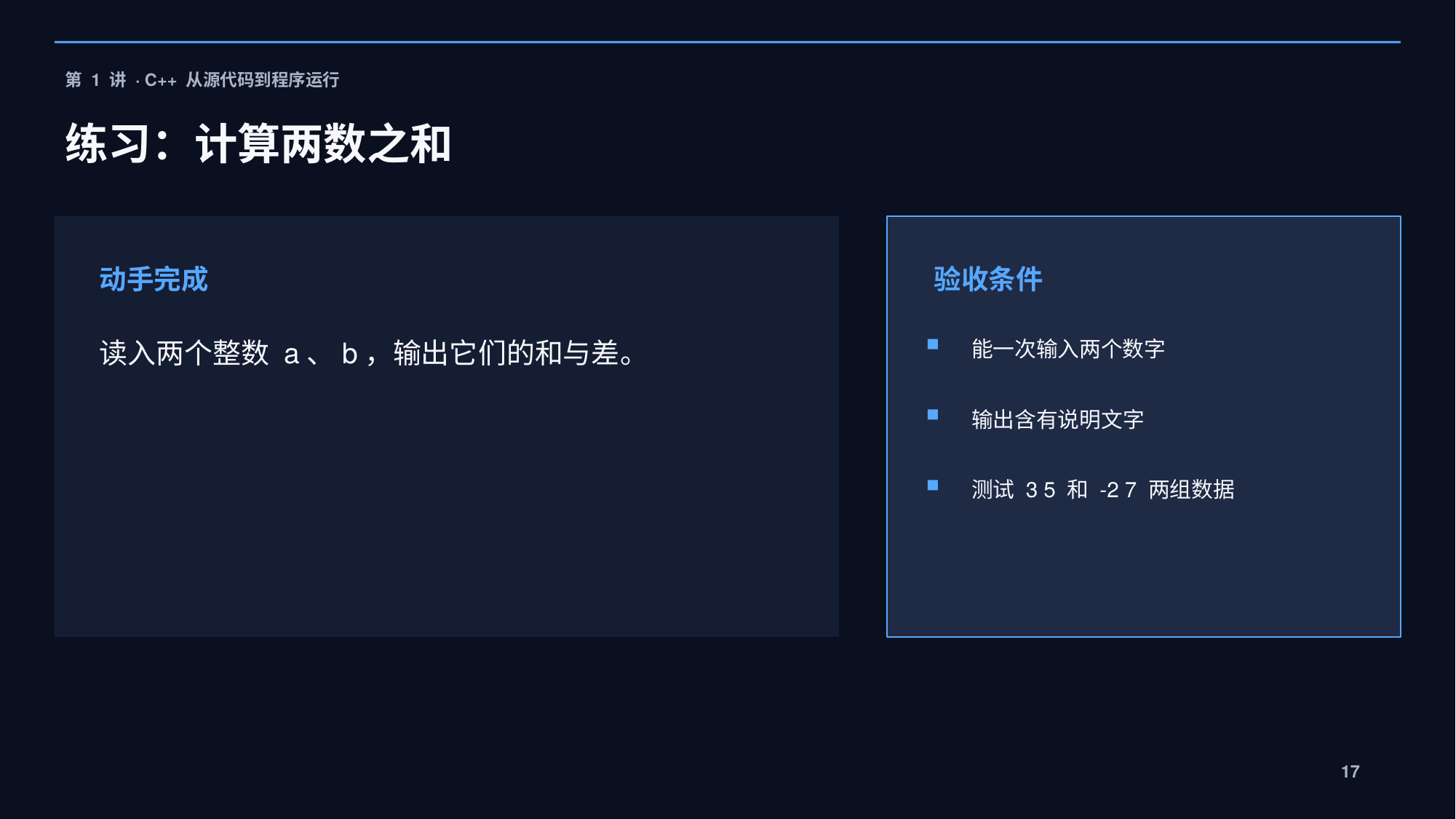

第 1 讲 · C++ 从源代码到程序运行
练习：计算两数之和

动手完成
验收条件
读入两个整数 a、b，输出它们的和与差。
能一次输入两个数字

输出含有说明文字

测试 3 5 和 -2 7 两组数据

17